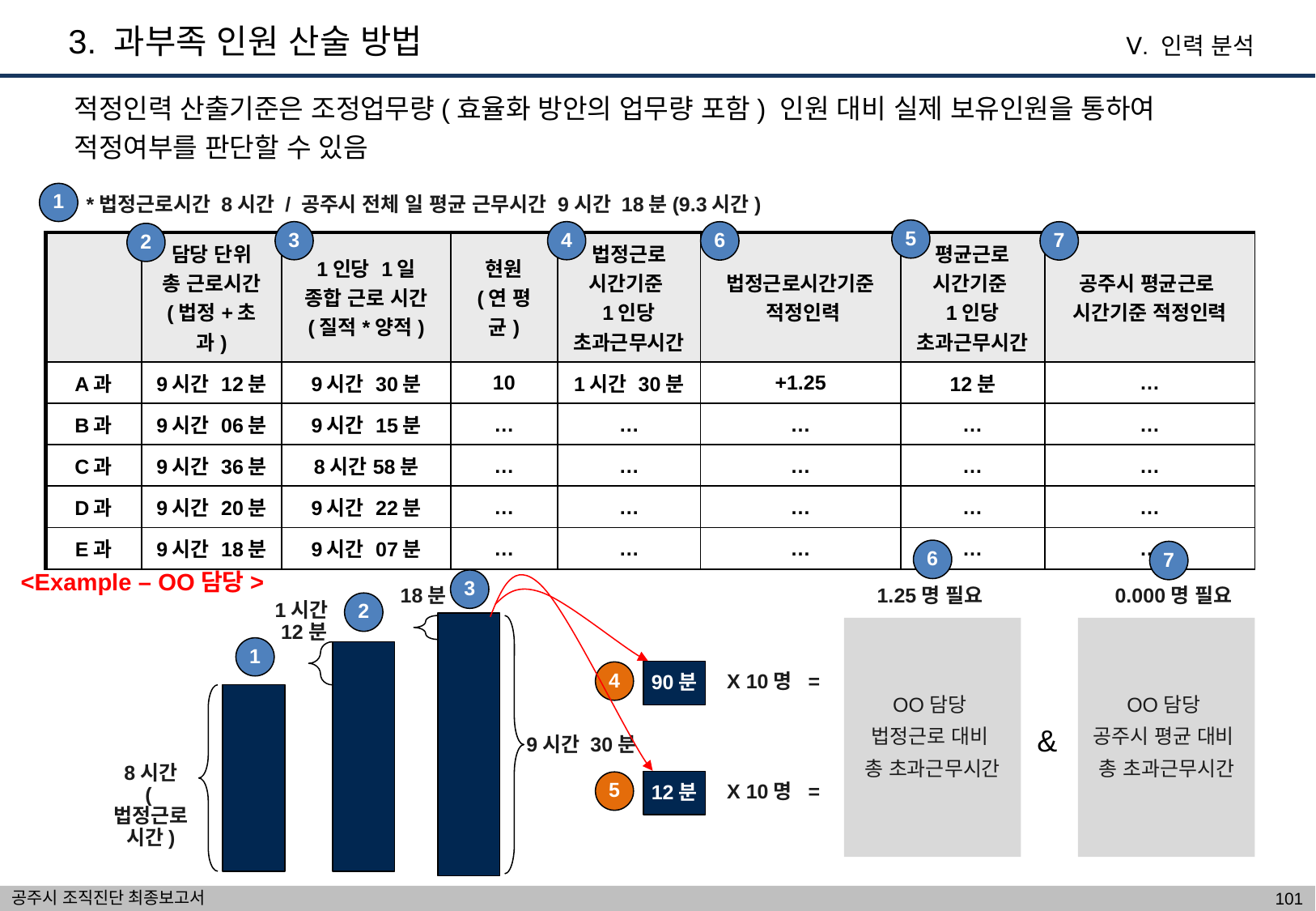

3. 과부족 인원 산술 방법
Ⅴ. 인력 분석
적정인력 산출기준은 조정업무량(효율화 방안의 업무량 포함) 인원 대비 실제 보유인원을 통하여
적정여부를 판단할 수 있음
1
*법정근로시간 8시간 / 공주시 전체 일 평균 근무시간 9시간 18분(9.3시간)
5
3
4
6
7
2
|  | 담당 단위 총 근로시간 (법정+초과) | 1인당 1일 종합 근로 시간 (질적\*양적) | 현원 (연 평균) | 법정근로 시간기준 1인당 초과근무시간 | 법정근로시간기준 적정인력 | 평균근로 시간기준 1인당 초과근무시간 | 공주시 평균근로 시간기준 적정인력 |
| --- | --- | --- | --- | --- | --- | --- | --- |
| A과 | 9시간 12분 | 9시간 30분 | 10 | 1시간 30분 | +1.25 | 12분 | … |
| B과 | 9시간 06분 | 9시간 15분 | … | … | … | … | … |
| C과 | 9시간 36분 | 8시간58분 | … | … | … | … | … |
| D과 | 9시간 20분 | 9시간 22분 | … | … | … | … | … |
| E과 | 9시간 18분 | 9시간 07분 | … | … | … | … | … |
6
7
<Example – OO담당>
3

1.25명 필요
0.000명 필요
18분

2
1시간12분

OO담당
법정근로 대비
총 초과근무시간
OO담당
공주시 평균 대비
총 초과근무시간
1

90분
4
X 10명  =

&
9시간 30분
8시간
(법정근로시간)
12분
5
X 10명  =